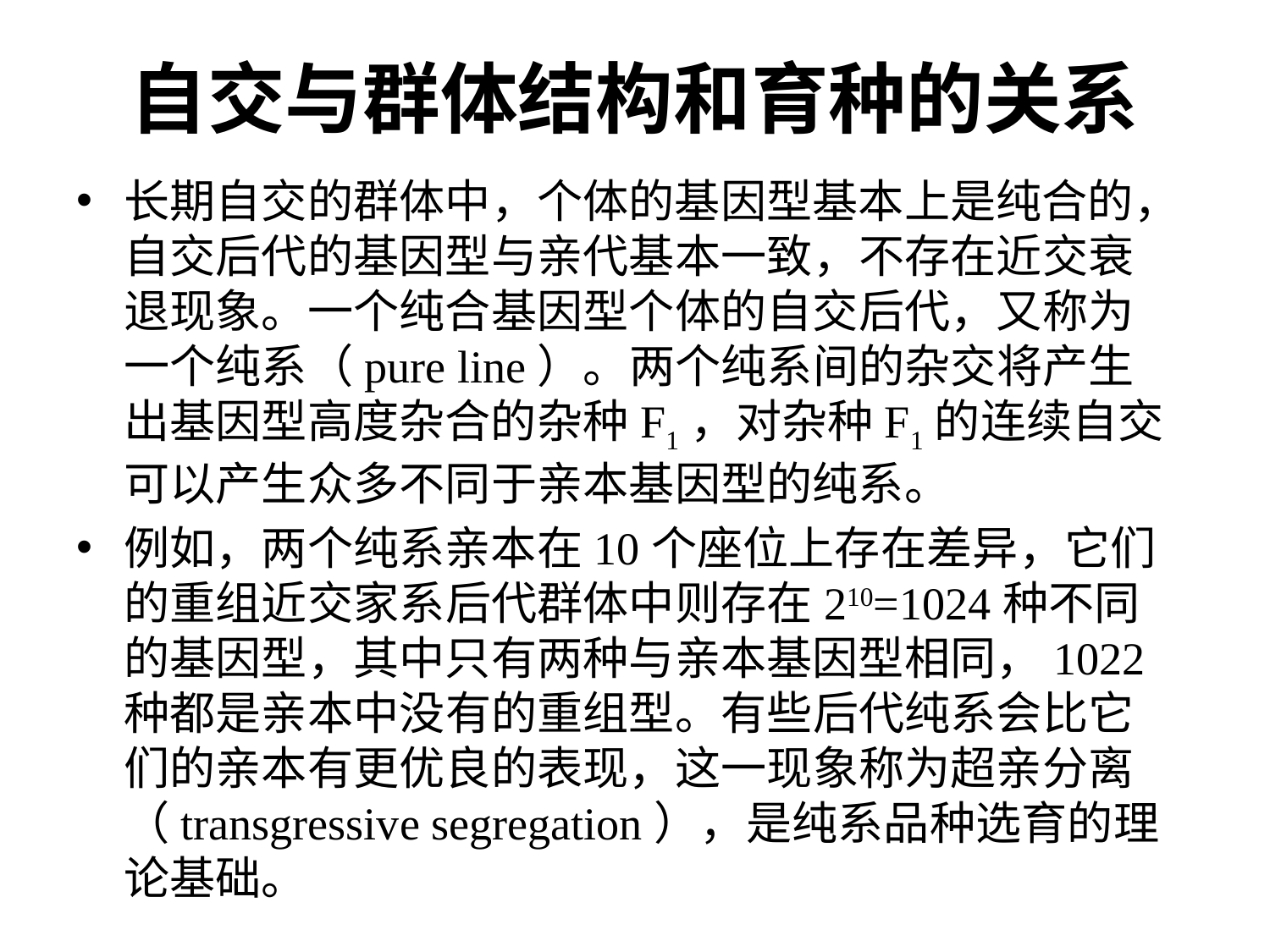

# 自交与群体结构和育种的关系
长期自交的群体中，个体的基因型基本上是纯合的，自交后代的基因型与亲代基本一致，不存在近交衰退现象。一个纯合基因型个体的自交后代，又称为一个纯系（pure line）。两个纯系间的杂交将产生出基因型高度杂合的杂种F1，对杂种F1的连续自交可以产生众多不同于亲本基因型的纯系。
例如，两个纯系亲本在10个座位上存在差异，它们的重组近交家系后代群体中则存在210=1024种不同的基因型，其中只有两种与亲本基因型相同，1022种都是亲本中没有的重组型。有些后代纯系会比它们的亲本有更优良的表现，这一现象称为超亲分离（transgressive segregation），是纯系品种选育的理论基础。